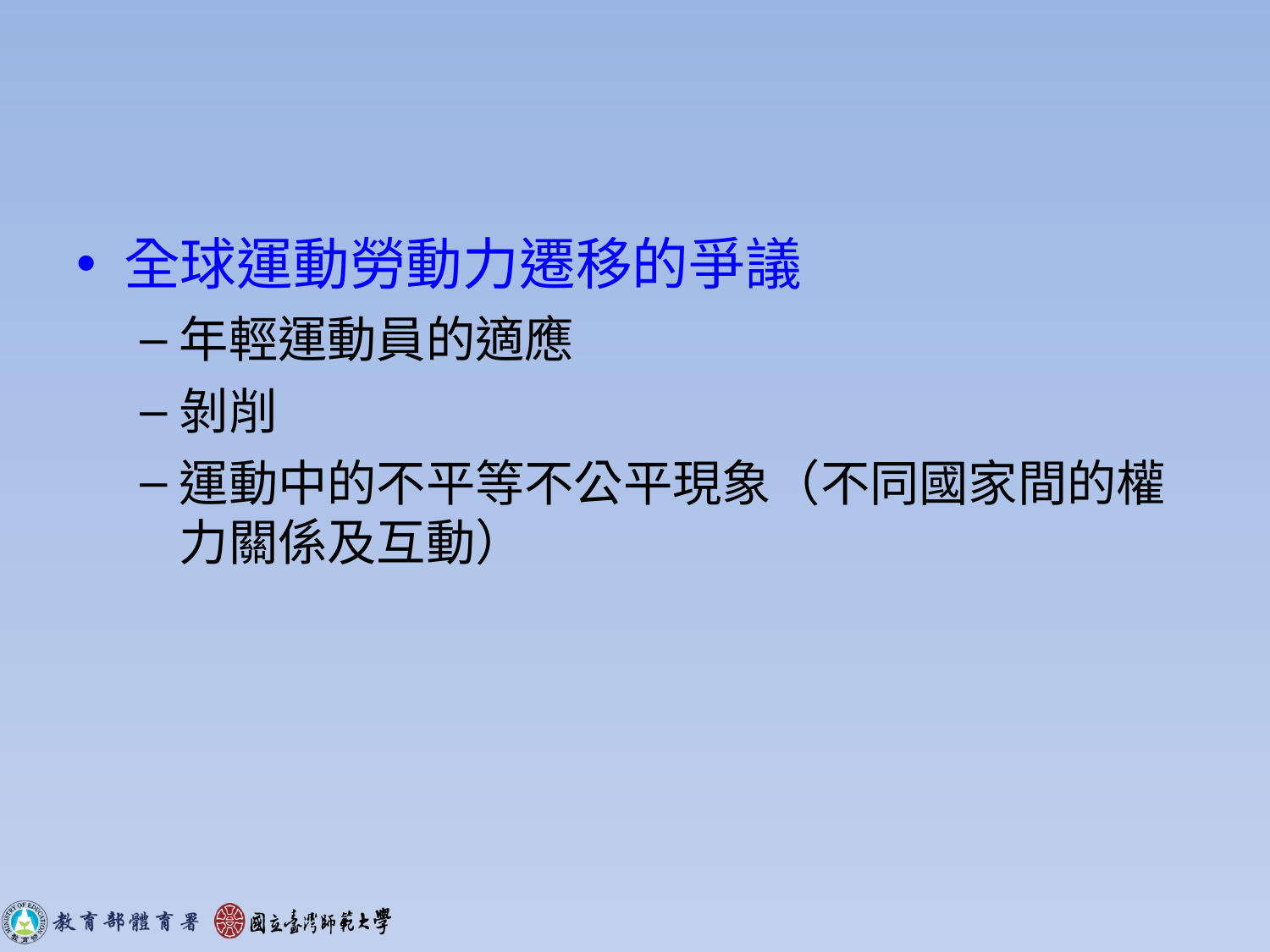

#
全球運動勞動力遷移的爭議
年輕運動員的適應
剝削
運動中的不平等不公平現象（不同國家間的權力關係及互動）